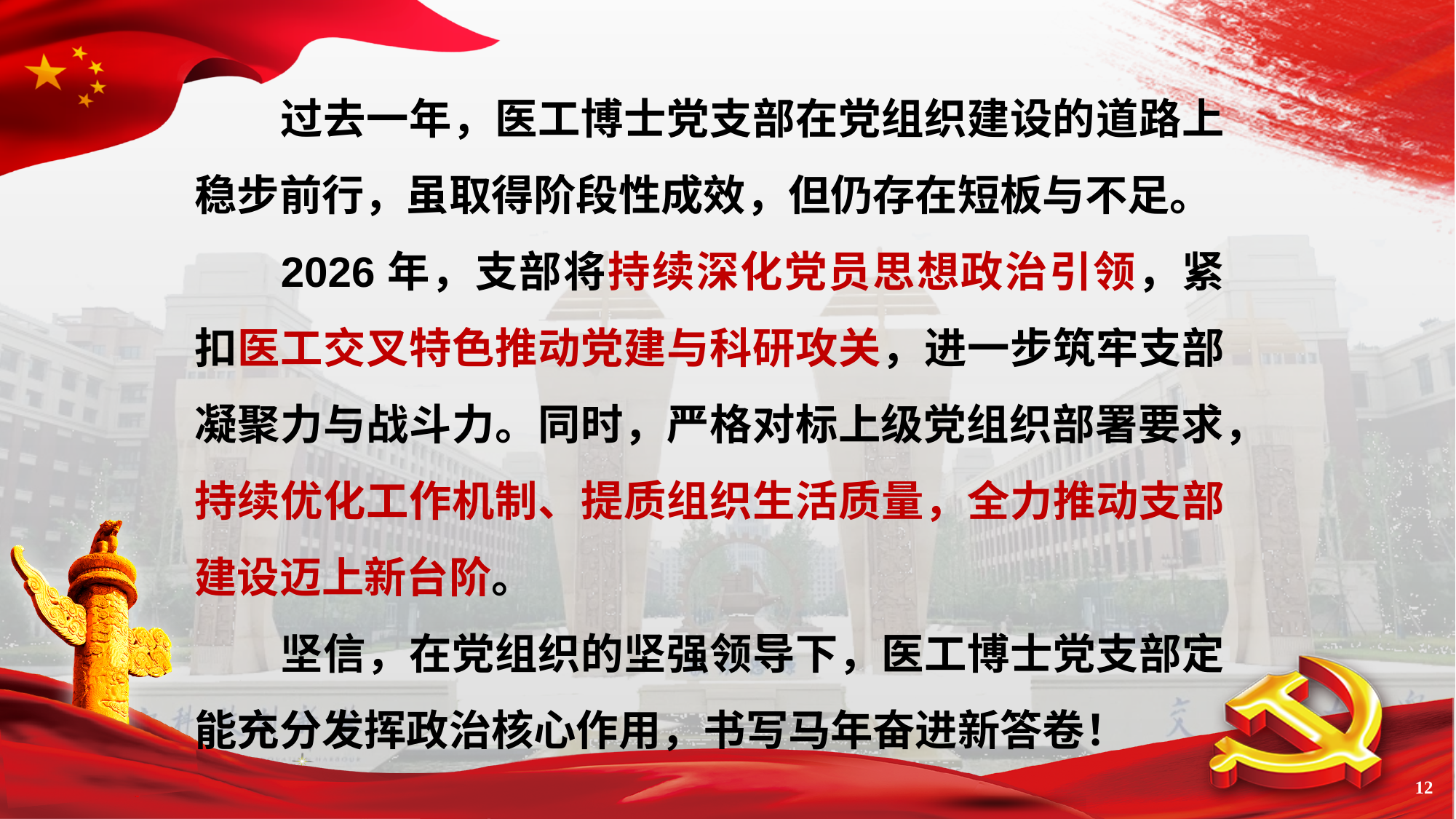

过去一年，医工博士党支部在党组织建设的道路上稳步前行，虽取得阶段性成效，但仍存在短板与不足。
2026年，支部将持续深化党员思想政治引领，紧扣医工交叉特色推动党建与科研攻关，进一步筑牢支部凝聚力与战斗力。同时，严格对标上级党组织部署要求，持续优化工作机制、提质组织生活质量，全力推动支部建设迈上新台阶。
坚信，在党组织的坚强领导下，医工博士党支部定能充分发挥政治核心作用，书写马年奋进新答卷！
12